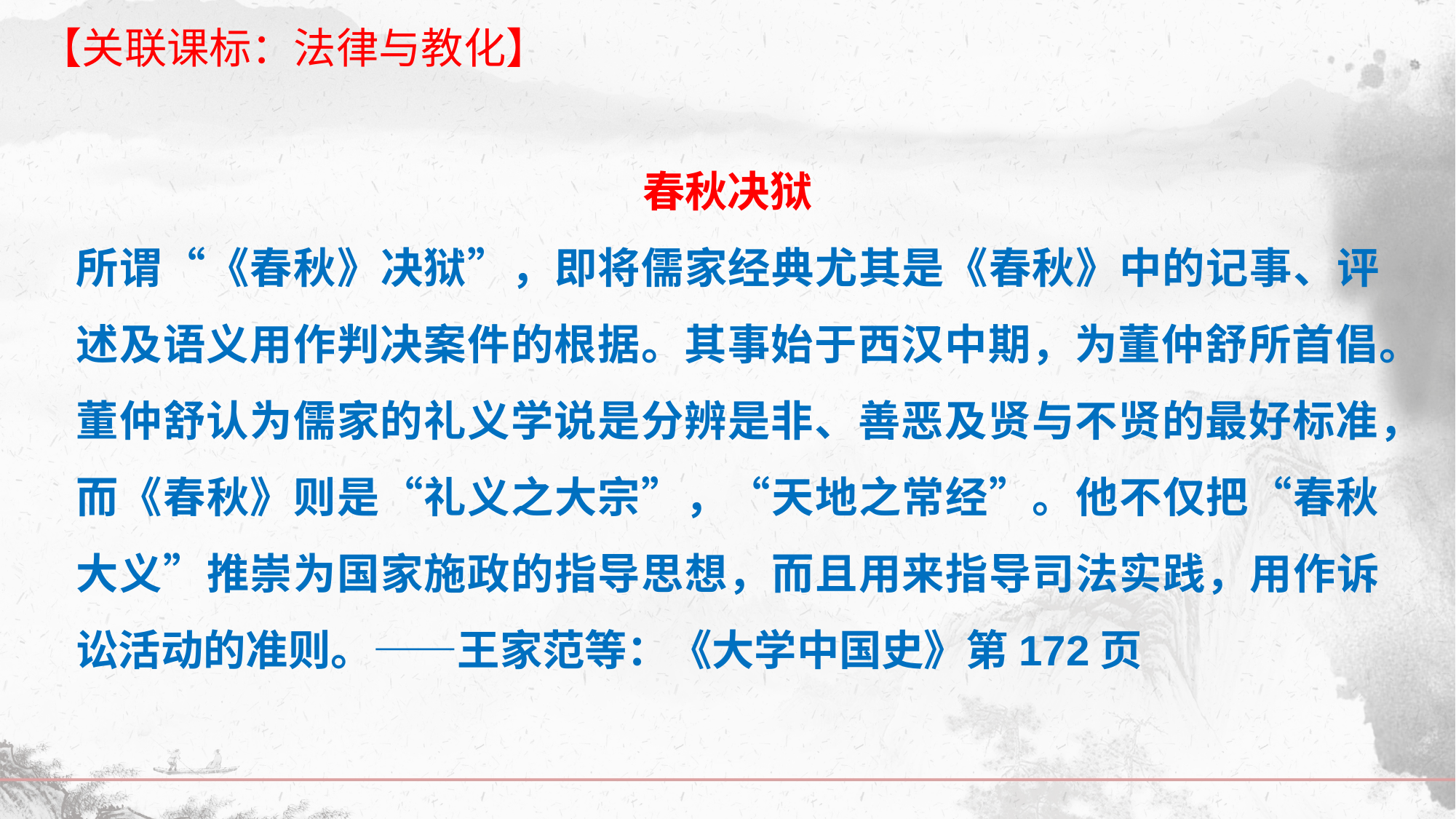

【关联课标：法律与教化】
春秋决狱
所谓“《春秋》决狱”，即将儒家经典尤其是《春秋》中的记事、评述及语义用作判决案件的根据。其事始于西汉中期，为董仲舒所首倡。董仲舒认为儒家的礼义学说是分辨是非、善恶及贤与不贤的最好标准，而《春秋》则是“礼义之大宗”，“天地之常经”。他不仅把“春秋大义”推崇为国家施政的指导思想，而且用来指导司法实践，用作诉讼活动的准则。——王家范等：《大学中国史》第172页